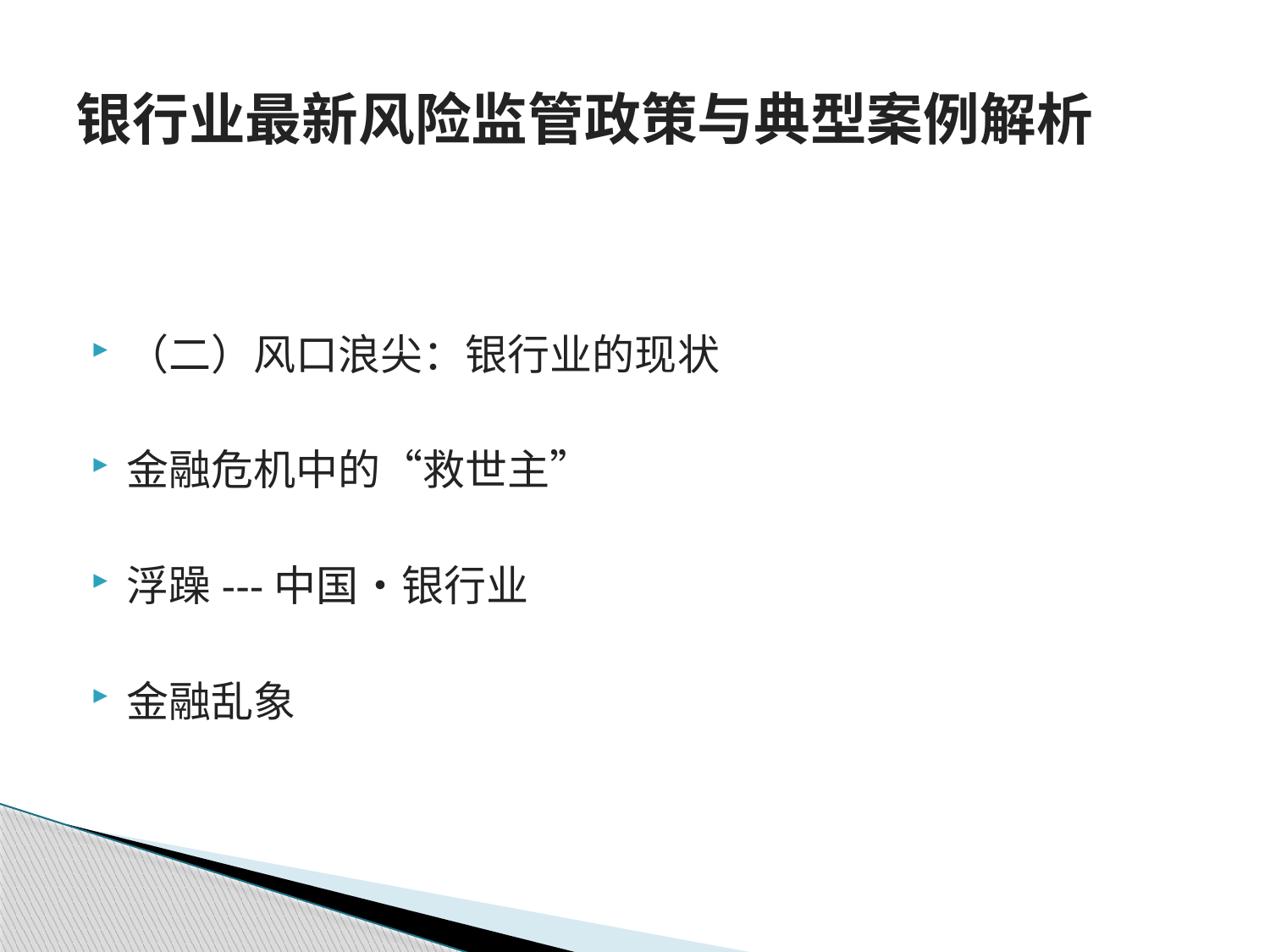

# 银行业最新风险监管政策与典型案例解析

（二）风口浪尖：银行业的现状

金融危机中的“救世主”

浮躁---中国•银行业

金融乱象